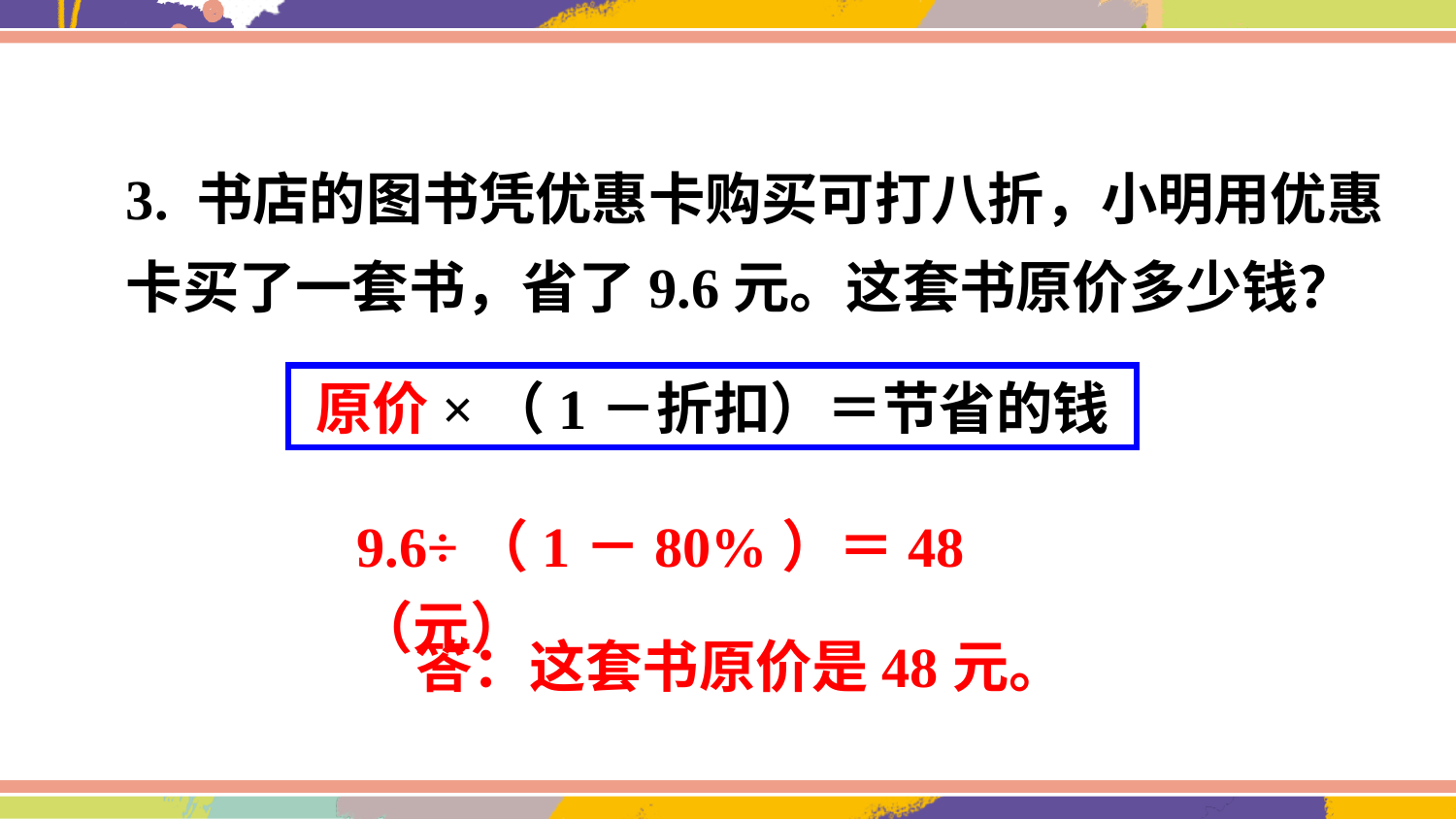

3. 书店的图书凭优惠卡购买可打八折，小明用优惠卡买了一套书，省了9.6元。这套书原价多少钱？
原价×（1－折扣）＝节省的钱
9.6÷（1－80%）＝48（元）
答：这套书原价是48元。